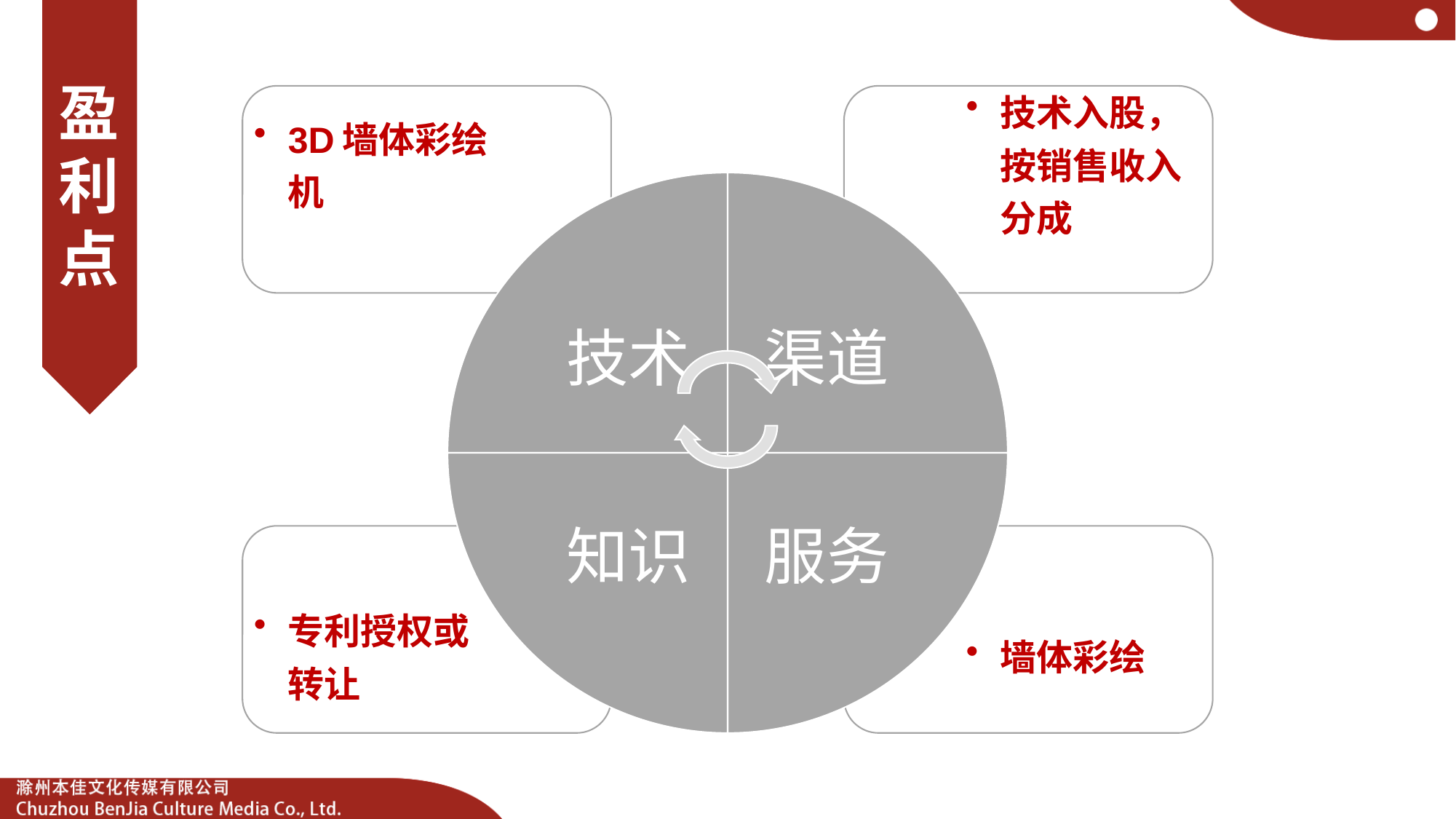

盈
利
点
技术
渠道
服务
墙体彩绘
知识
专利授权或转让